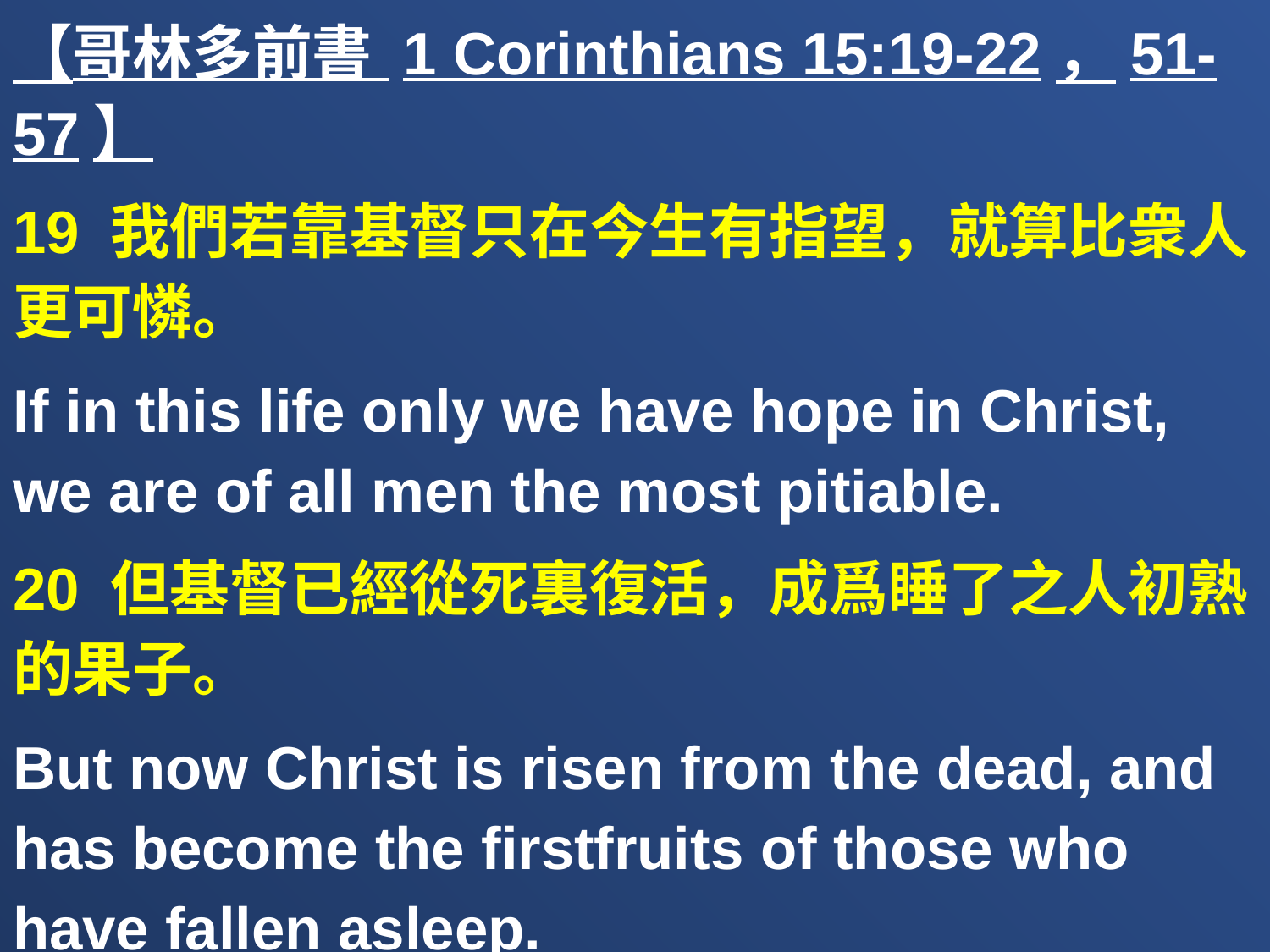

【哥林多前書 1 Corinthians 15:19-22，51-57】
19 我們若靠基督只在今生有指望，就算比衆人更可憐。
If in this life only we have hope in Christ, we are of all men the most pitiable.
20 但基督已經從死裏復活，成爲睡了之人初熟的果子。
But now Christ is risen from the dead, and has become the firstfruits of those who have fallen asleep.